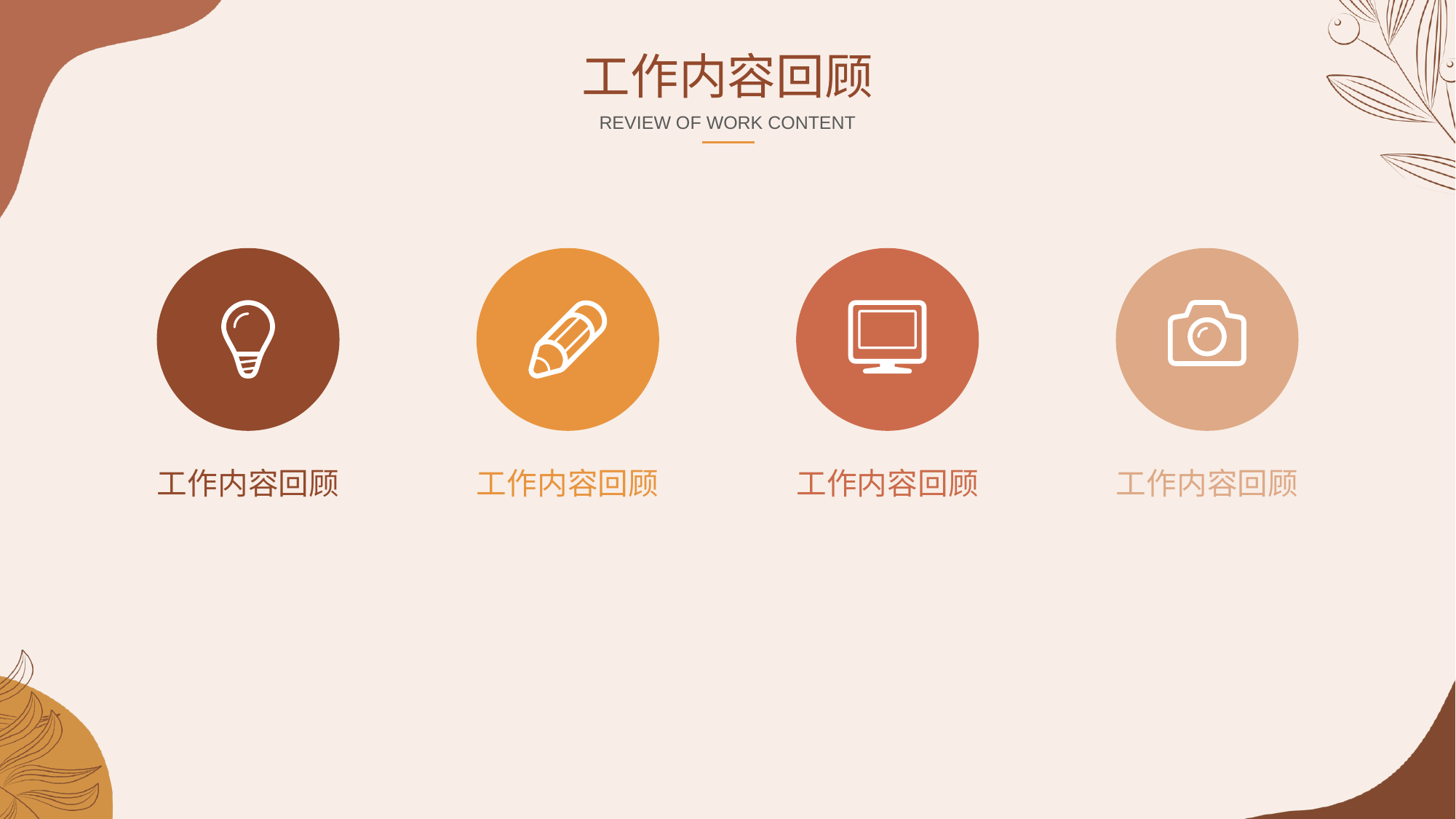

工作内容回顾
REVIEW OF WORK CONTENT

工作内容回顾

工作内容回顾

工作内容回顾

工作内容回顾